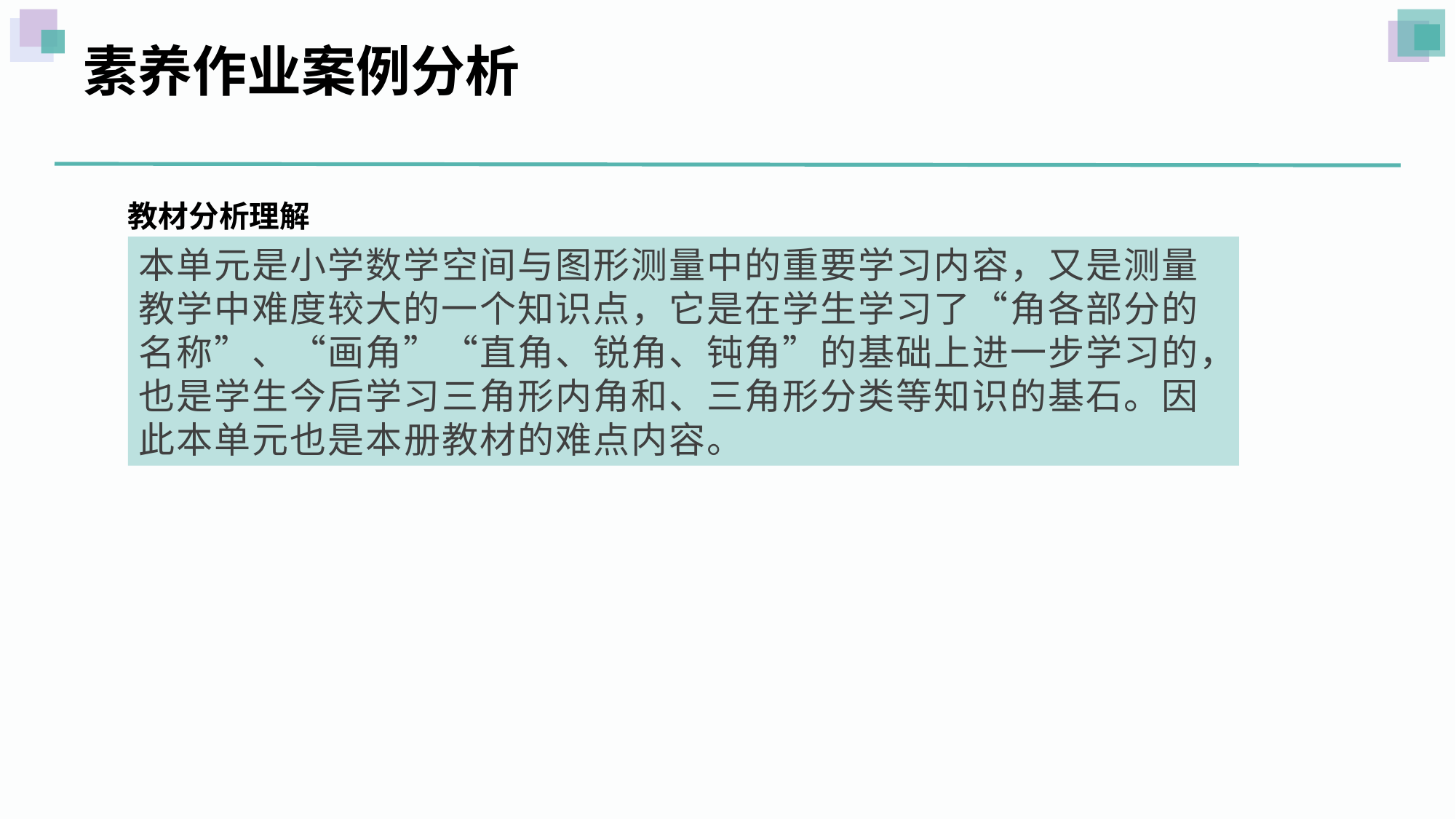

素养作业案例分析
教材分析理解
本单元是小学数学空间与图形测量中的重要学习内容，又是测量教学中难度较大的一个知识点，它是在学生学习了“角各部分的名称”、“画角”“直角、锐角、钝角”的基础上进一步学习的，也是学生今后学习三角形内角和、三角形分类等知识的基石。因此本单元也是本册教材的难点内容。